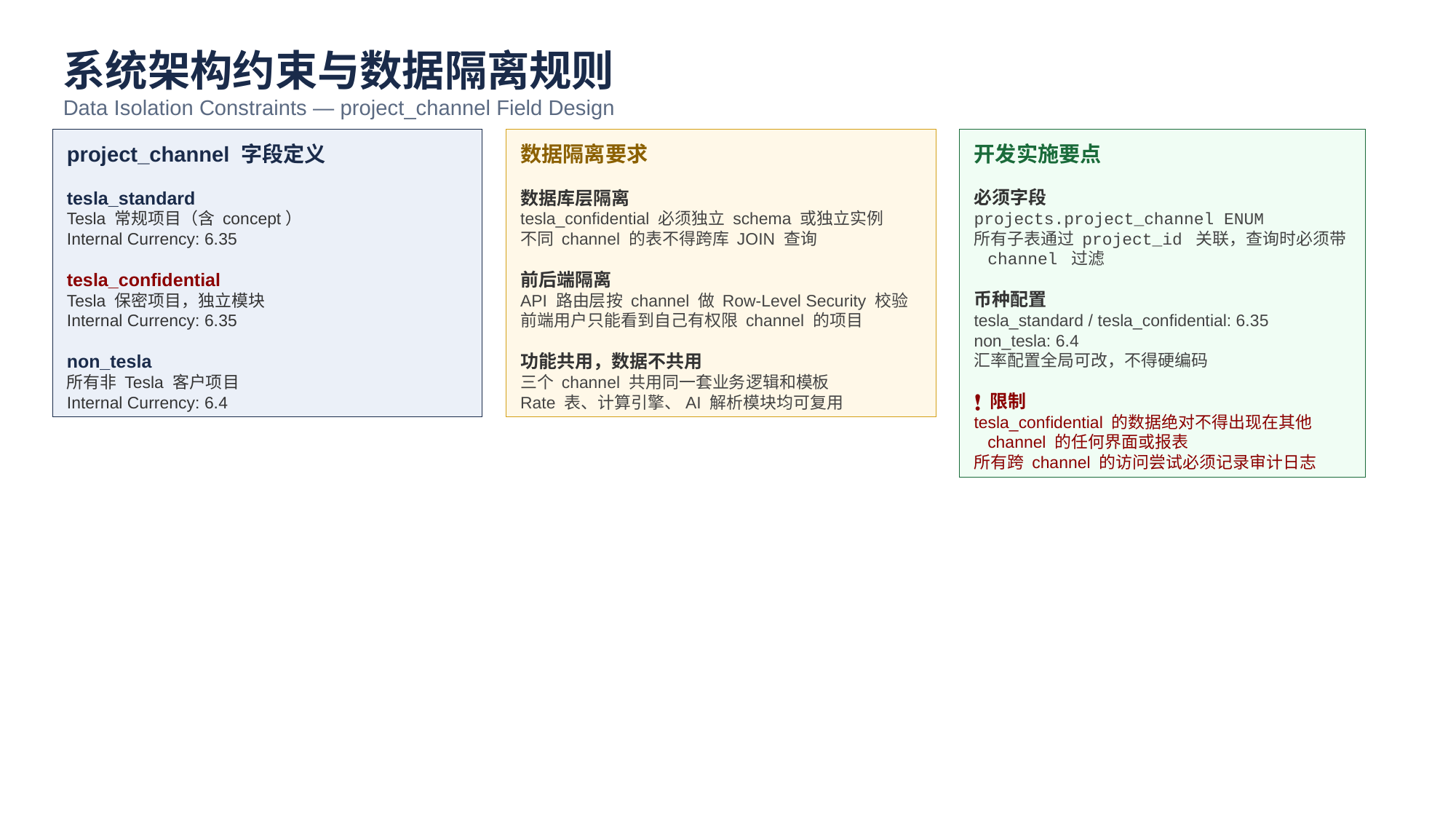

系统架构约束与数据隔离规则
Data Isolation Constraints — project_channel Field Design
project_channel 字段定义

tesla_standard
Tesla 常规项目（含 concept）
Internal Currency: 6.35

tesla_confidential
Tesla 保密项目，独立模块
Internal Currency: 6.35

non_tesla
所有非 Tesla 客户项目
Internal Currency: 6.4
数据隔离要求

数据库层隔离
tesla_confidential 必须独立 schema 或独立实例
不同 channel 的表不得跨库 JOIN 查询

前后端隔离
API 路由层按 channel 做 Row-Level Security 校验
前端用户只能看到自己有权限 channel 的项目

功能共用，数据不共用
三个 channel 共用同一套业务逻辑和模板
Rate 表、计算引擎、AI 解析模块均可复用
开发实施要点

必须字段
projects.project_channel ENUM
所有子表通过 project_id 关联，查询时必须带 channel 过滤

币种配置
tesla_standard / tesla_confidential: 6.35
non_tesla: 6.4
汇率配置全局可改，不得硬编码

❗ 限制
tesla_confidential 的数据绝对不得出现在其他 channel 的任何界面或报表
所有跨 channel 的访问尝试必须记录审计日志